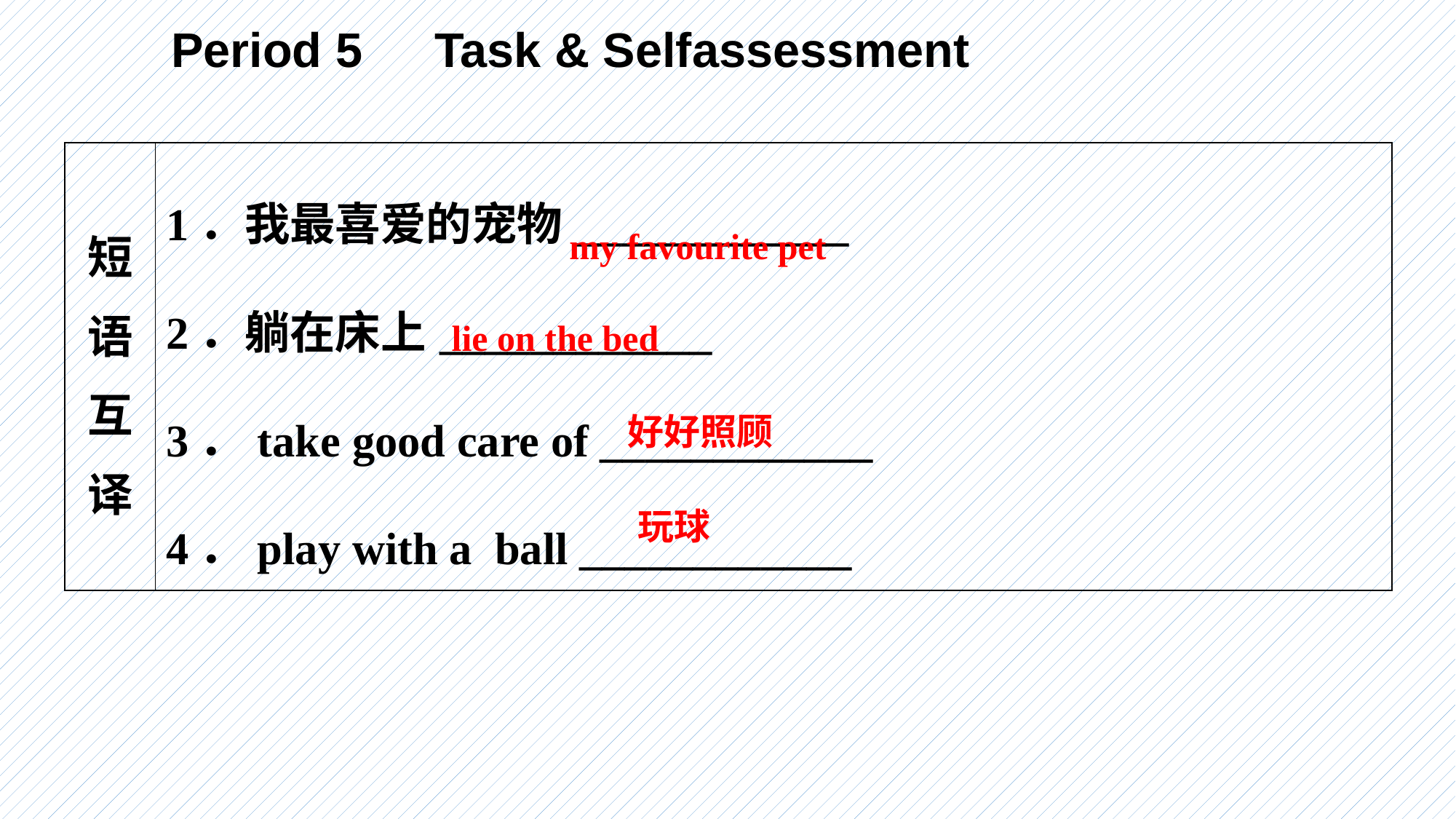

Period 5　Task & Self­assessment
| 短 语 互 译 | 1．我最喜爱的宠物\_\_\_\_\_\_\_\_\_\_\_\_　　 2．躺在床上\_\_\_\_\_\_\_\_\_\_\_\_　　 3．take good care of \_\_\_\_\_\_\_\_\_\_\_\_　 4．play with a ball \_\_\_\_\_\_\_\_\_\_\_\_ |
| --- | --- |
my favourite pet
lie on the bed

好好照顾
玩球